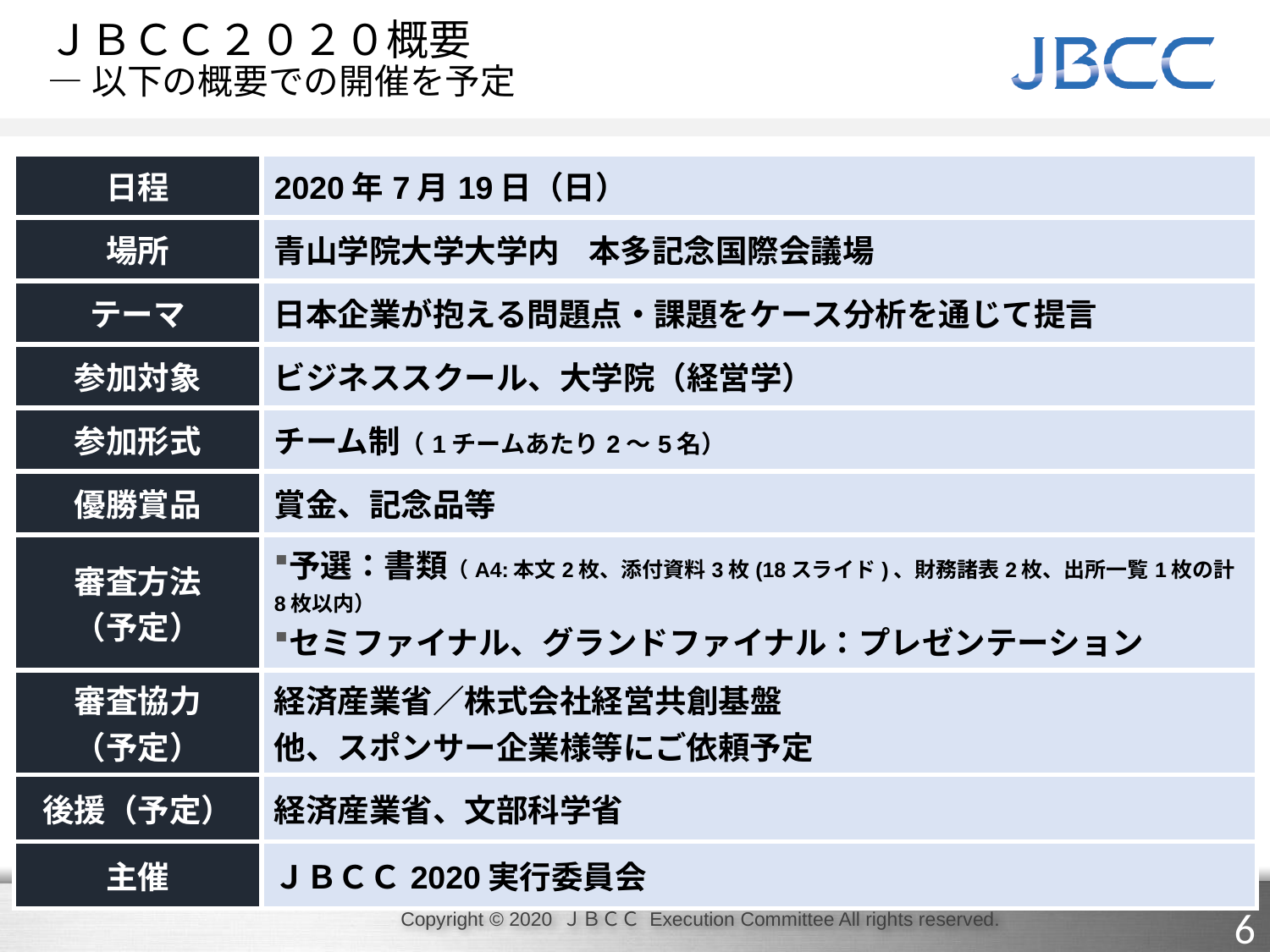

ＪＢＣＣ２０２０概要
―以下の概要での開催を予定
| 日程 | 2020年7月19日（日） |
| --- | --- |
| 場所 | 青山学院大学大学内 本多記念国際会議場 |
| テーマ | 日本企業が抱える問題点・課題をケース分析を通じて提言 |
| 参加対象 | ビジネススクール、大学院（経営学） |
| 参加形式 | チーム制（1チームあたり2～5名） |
| 優勝賞品 | 賞金、記念品等 |
| 審査方法 （予定） | 予選：書類（A4:本文2枚、添付資料3枚(18スライド)、財務諸表2枚、出所一覧1枚の計8枚以内） セミファイナル、グランドファイナル：プレゼンテーション |
| 審査協力 （予定） | 経済産業省／株式会社経営共創基盤 他、スポンサー企業様等にご依頼予定 |
| 後援（予定） | 経済産業省、文部科学省 |
| 主催 | ＪＢＣＣ2020実行委員会 |
6